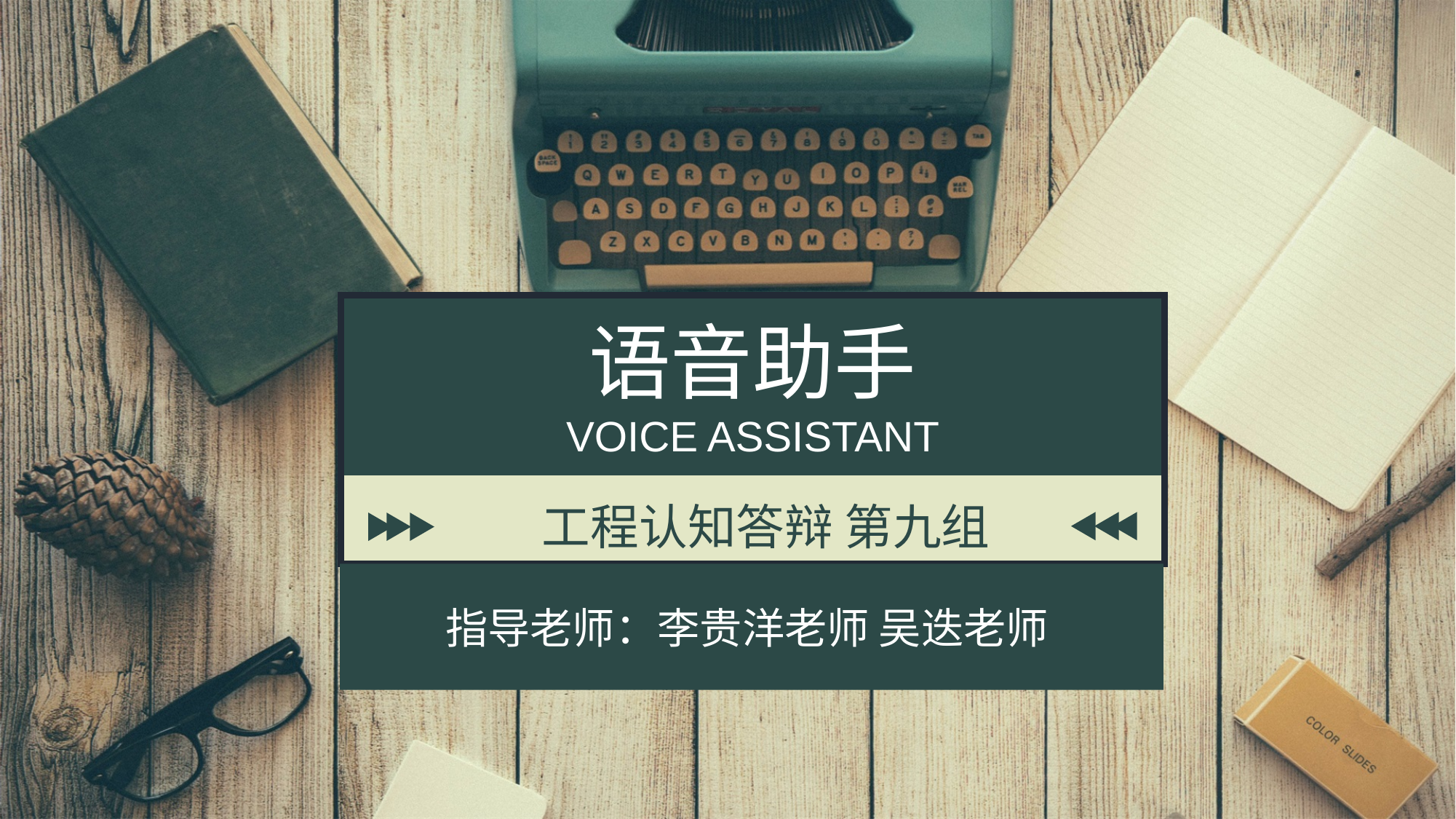

语音助手
VOICE ASSISTANT

 工程认知答辩 第九组

指导老师：李贵洋老师 吴迭老师